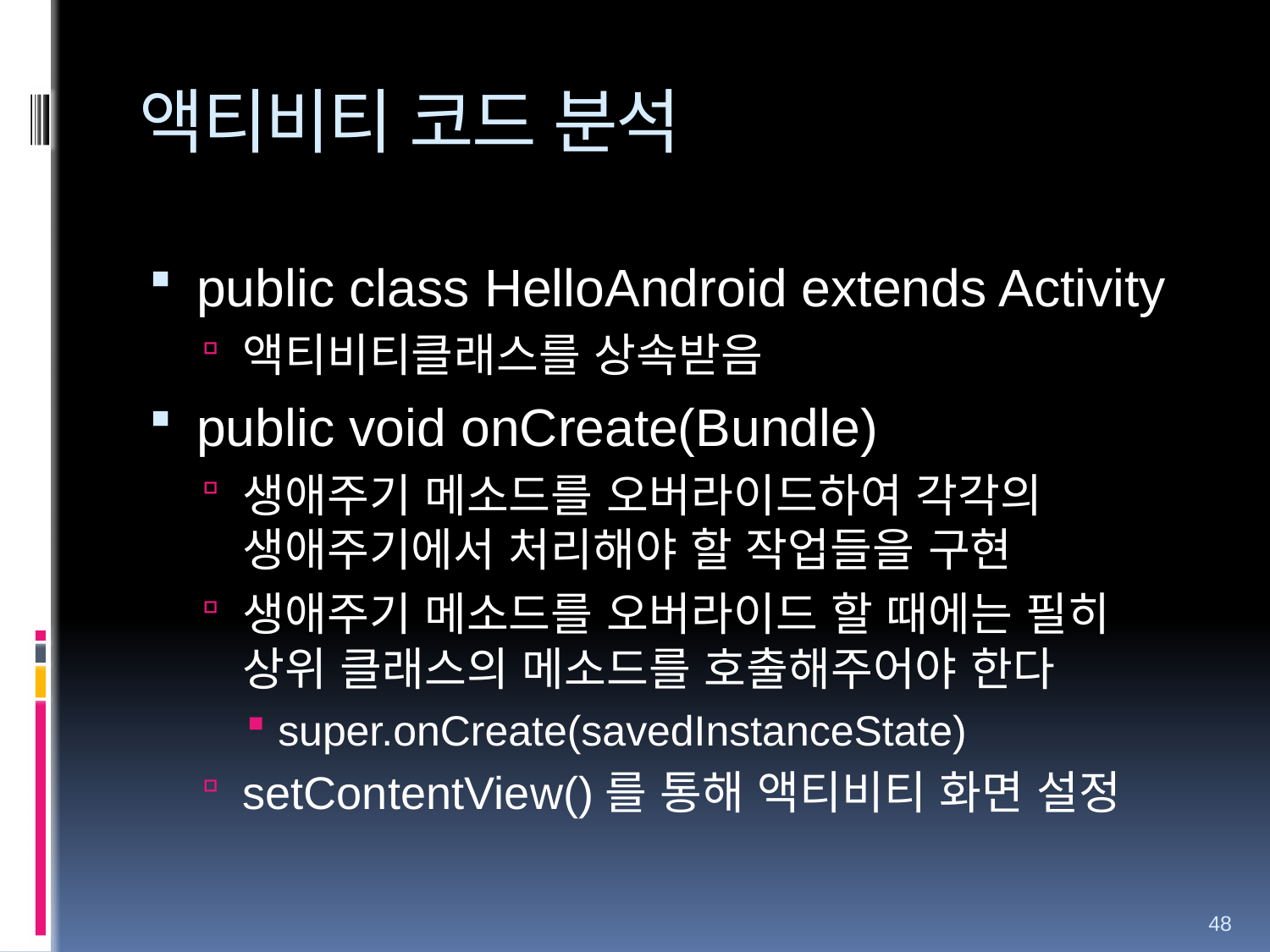

# 액티비티 코드 분석
public class HelloAndroid extends Activity
액티비티클래스를 상속받음
public void onCreate(Bundle)
생애주기 메소드를 오버라이드하여 각각의 생애주기에서 처리해야 할 작업들을 구현
생애주기 메소드를 오버라이드 할 때에는 필히 상위 클래스의 메소드를 호출해주어야 한다
super.onCreate(savedInstanceState)
setContentView()를 통해 액티비티 화면 설정

48